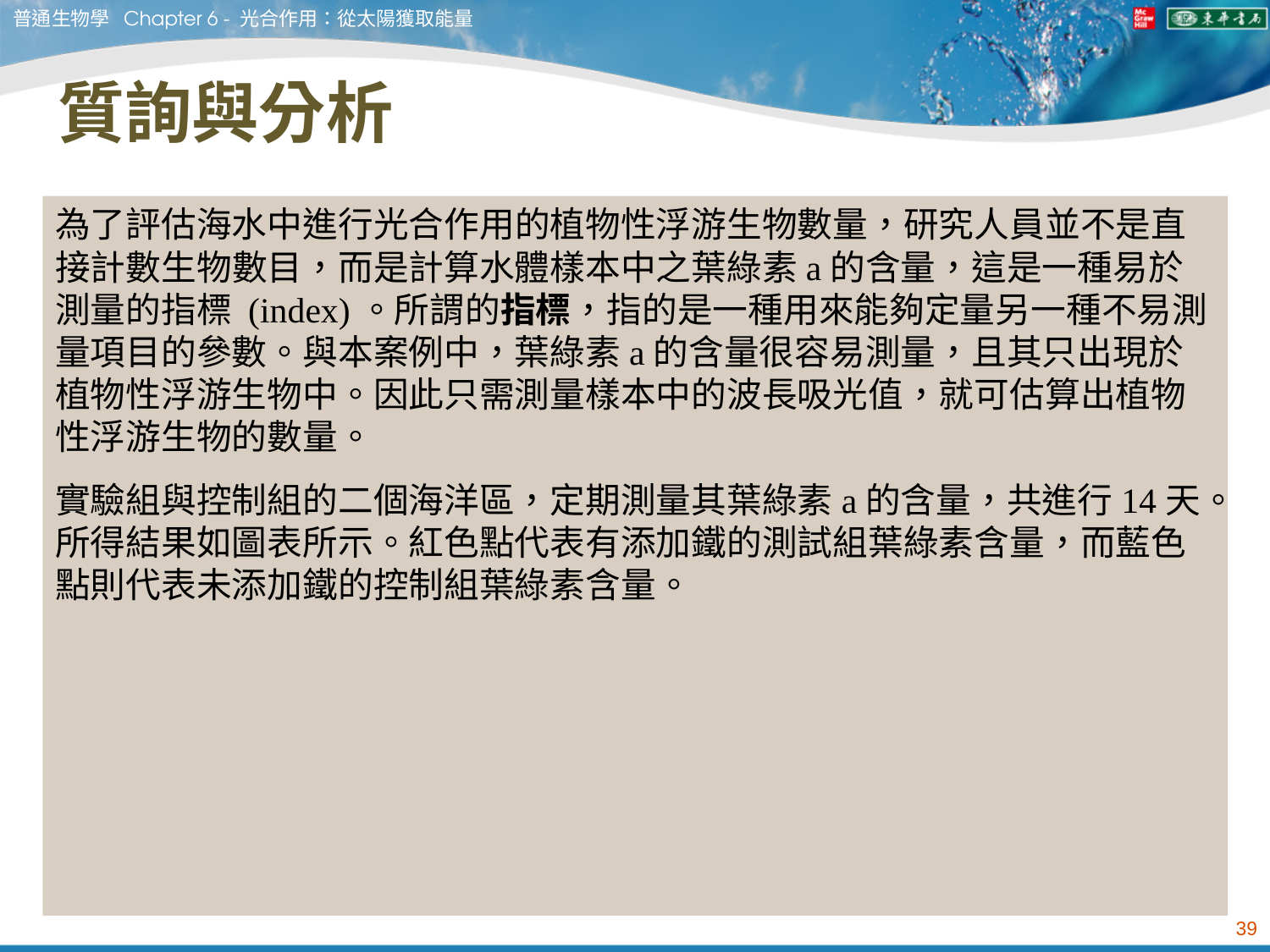

普通生物學  Chapter 6 - 光合作用：從太陽獲取能量
# 質詢與分析
為了評估海水中進行光合作用的植物性浮游生物數量，研究人員並不是直接計數生物數目，而是計算水體樣本中之葉綠素a的含量，這是一種易於測量的指標 (index)。所謂的指標，指的是一種用來能夠定量另一種不易測量項目的參數。與本案例中，葉綠素a的含量很容易測量，且其只出現於植物性浮游生物中。因此只需測量樣本中的波長吸光值，就可估算出植物性浮游生物的數量。
實驗組與控制組的二個海洋區，定期測量其葉綠素a的含量，共進行14天。所得結果如圖表所示。紅色點代表有添加鐵的測試組葉綠素含量，而藍色點則代表未添加鐵的控制組葉綠素含量。
39